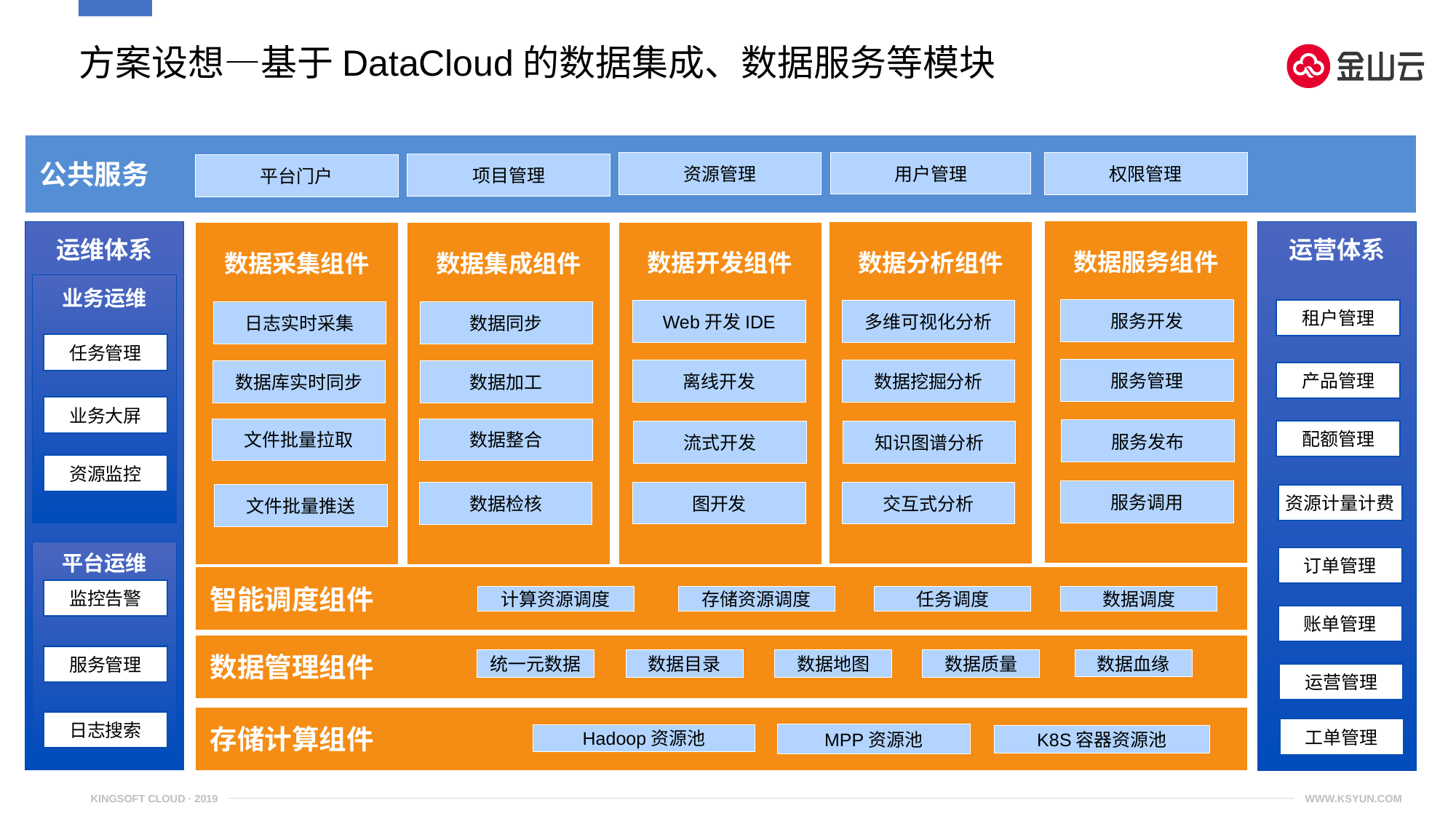

# 方案设想—基于DataCloud的数据集成、数据服务等模块

公共服务

用户管理
权限管理
资源管理
项目管理
平台门户
数据服务组件

运维体系

数据分析组件

运营体系

数据开发组件

数据采集组件

数据集成组件

业务运维

服务开发
租户管理
多维可视化分析
Web开发IDE
日志实时采集
数据同步
任务管理
服务管理
数据挖掘分析
离线开发
数据库实时同步
数据加工
产品管理
业务大屏
文件批量拉取
数据整合
服务发布
配额管理
知识图谱分析
流式开发
资源监控
服务调用
交互式分析
图开发
数据检核
文件批量推送
资源计量计费

平台运维

订单管理
智能调度组件
监控告警
存储资源调度
数据调度
计算资源调度
任务调度
账单管理
数据管理组件
服务管理
数据血缘
统一元数据
数据目录
数据地图
数据质量
运营管理
存储计算组件
日志搜索
工单管理
MPP资源池
Hadoop资源池
K8S容器资源池